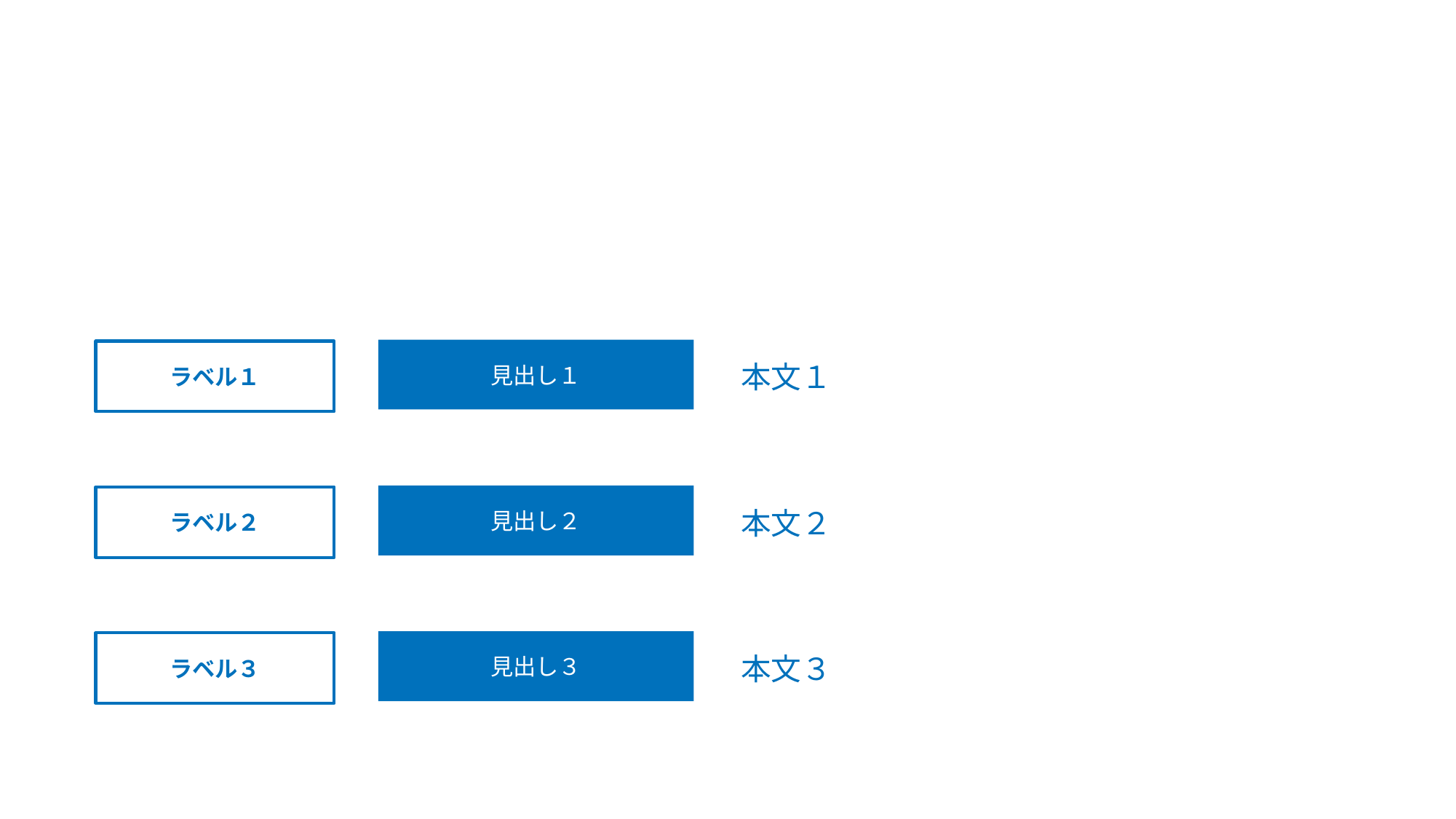

見出し１
ラベル１
本文１
見出し２
ラベル２
本文２
見出し３
ラベル３
本文３